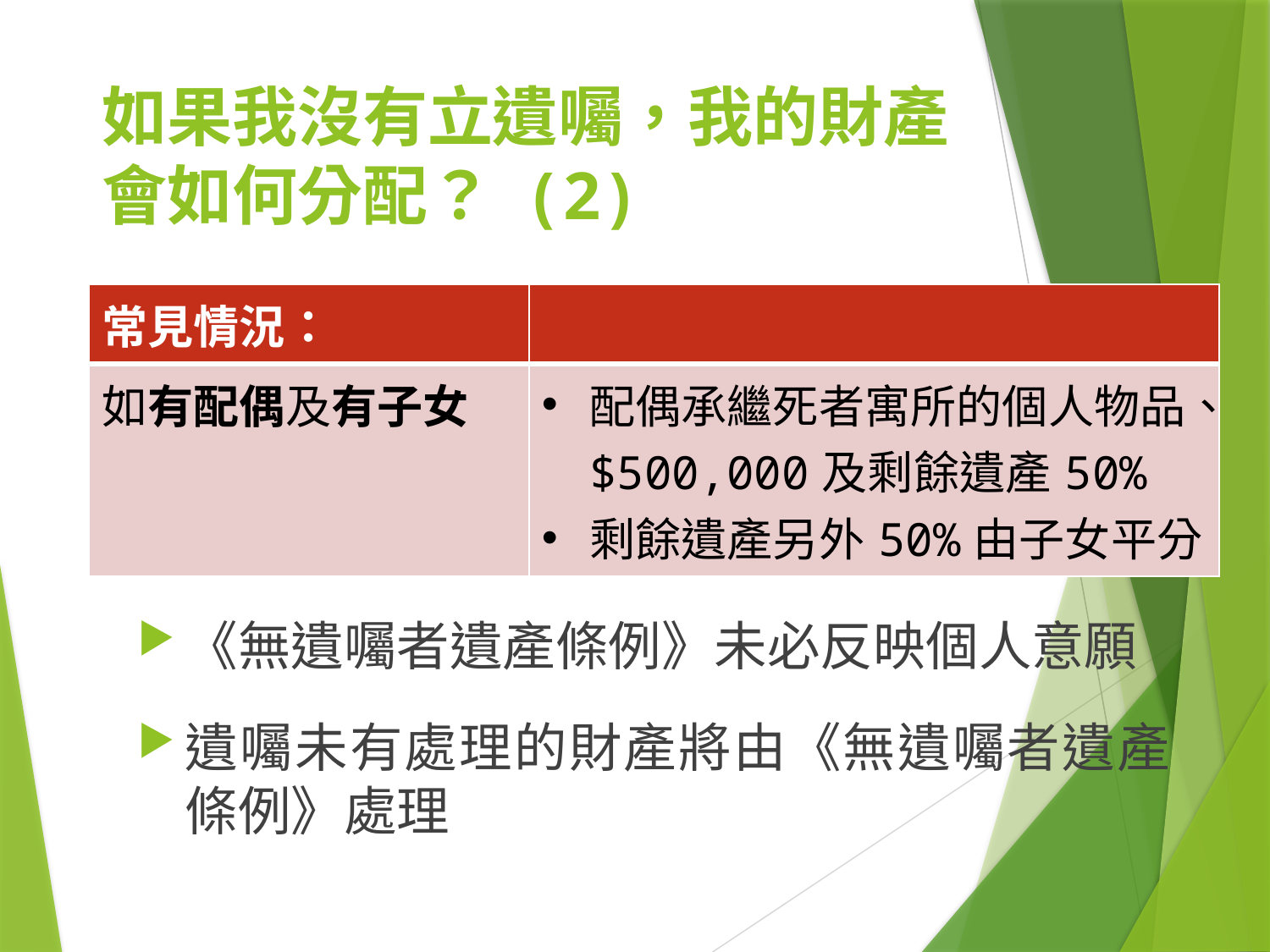

# 如果我沒有立遺囑，我的財產會如何分配？ (2)
| 常見情況： |  |
| --- | --- |
| 如有配偶及有子女 | 配偶承繼死者寓所的個人物品、$500,000及剩餘遺產50% 剩餘遺產另外50%由子女平分 |
《無遺囑者遺產條例》未必反映個人意願
遺囑未有處理的財產將由《無遺囑者遺產條例》處理